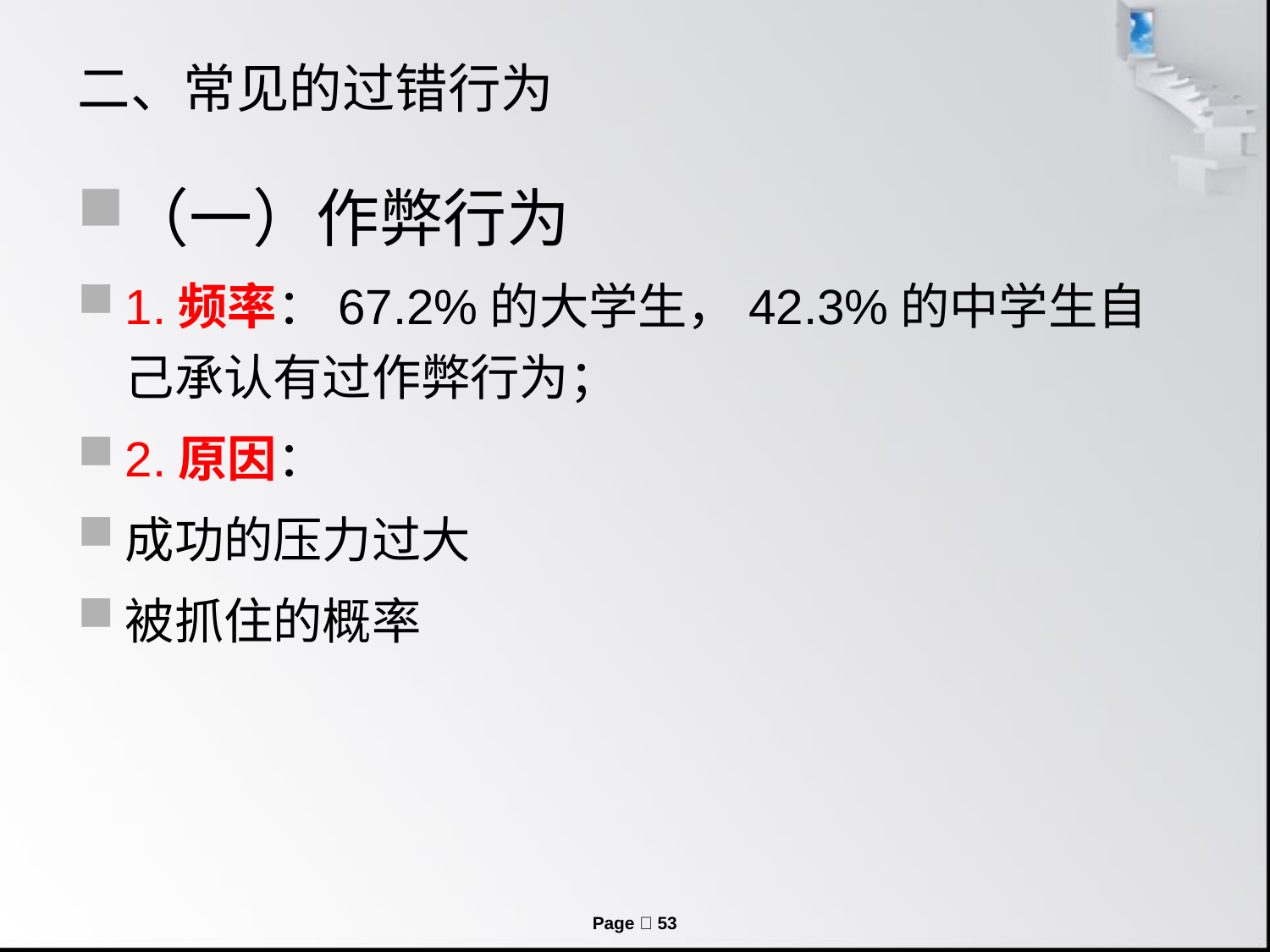

# 二、常见的过错行为
（一）作弊行为
1.频率：67.2%的大学生，42.3%的中学生自己承认有过作弊行为；
2.原因：
成功的压力过大
被抓住的概率